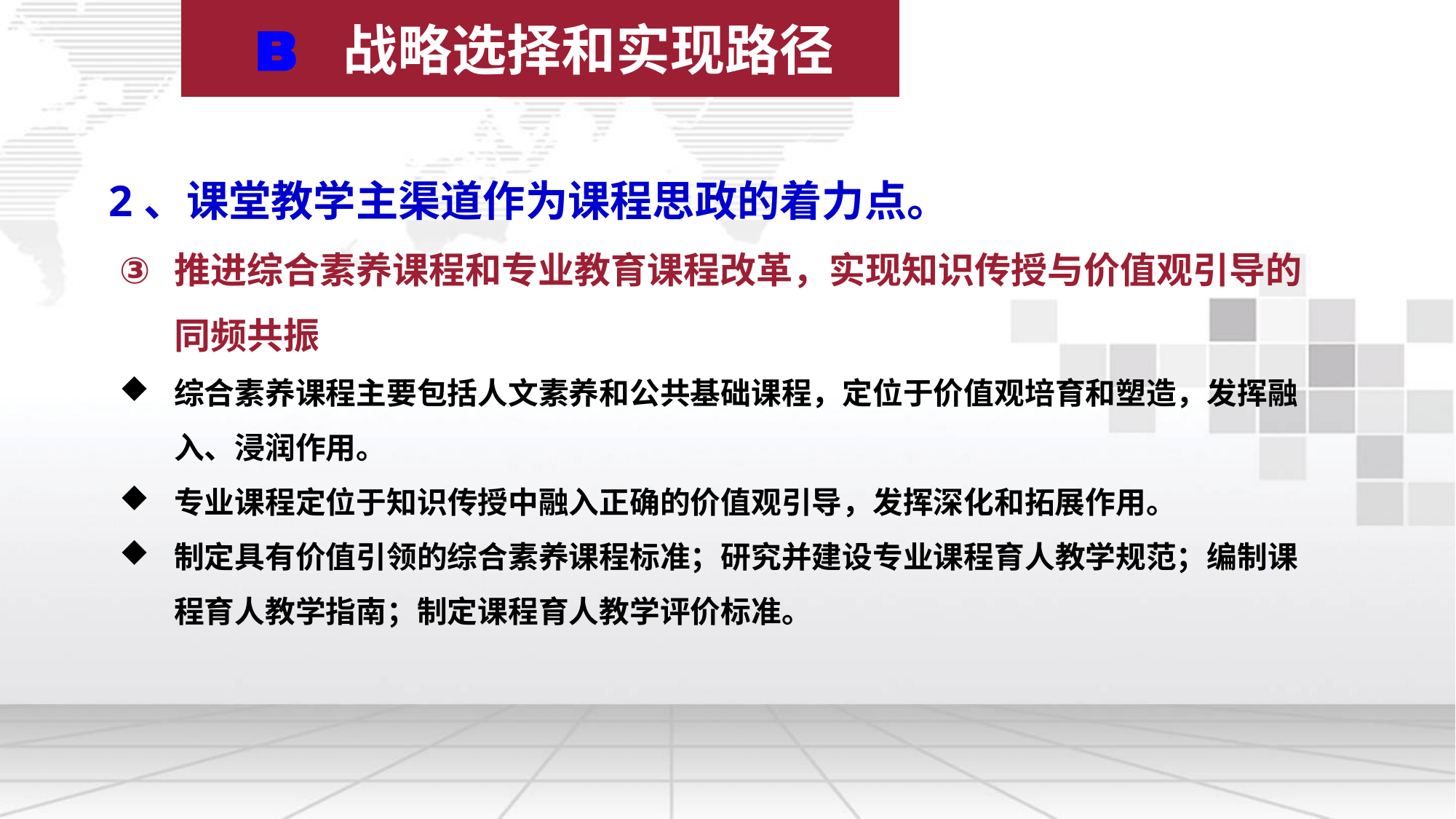

B 战略选择和实现路径
2、课堂教学主渠道作为课程思政的着力点。
推进综合素养课程和专业教育课程改革，实现知识传授与价值观引导的同频共振
综合素养课程主要包括人文素养和公共基础课程，定位于价值观培育和塑造，发挥融入、浸润作用。
专业课程定位于知识传授中融入正确的价值观引导，发挥深化和拓展作用。
制定具有价值引领的综合素养课程标准；研究并建设专业课程育人教学规范；编制课程育人教学指南；制定课程育人教学评价标准。